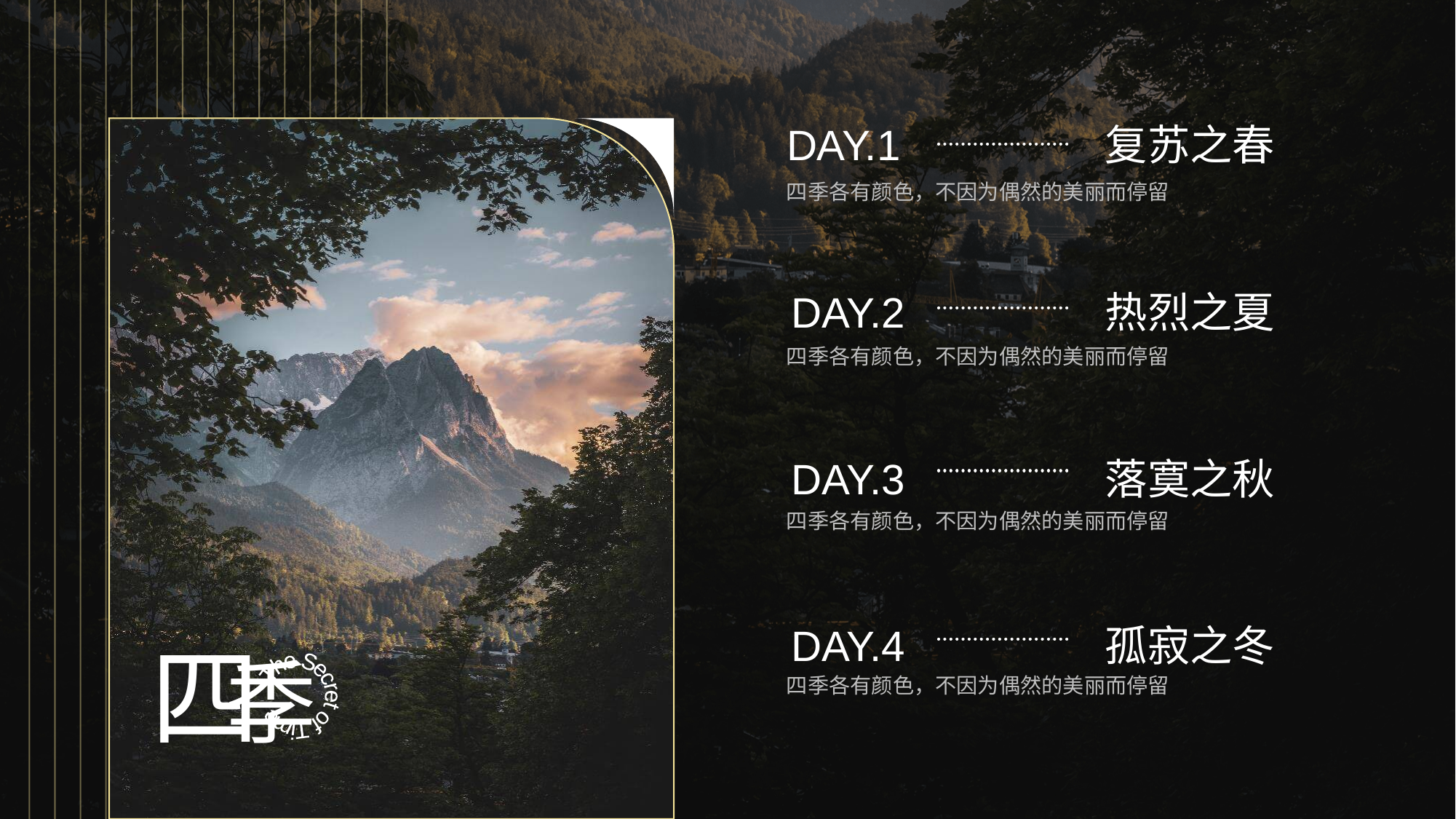

DAY.1
复苏之春
四季各有颜色，不因为偶然的美丽而停留
DAY.2
热烈之夏
四季各有颜色，不因为偶然的美丽而停留
DAY.3
落寞之秋
四季各有颜色，不因为偶然的美丽而停留
DAY.4
孤寂之冬
四季各有颜色，不因为偶然的美丽而停留
https://www.ypppt.com/